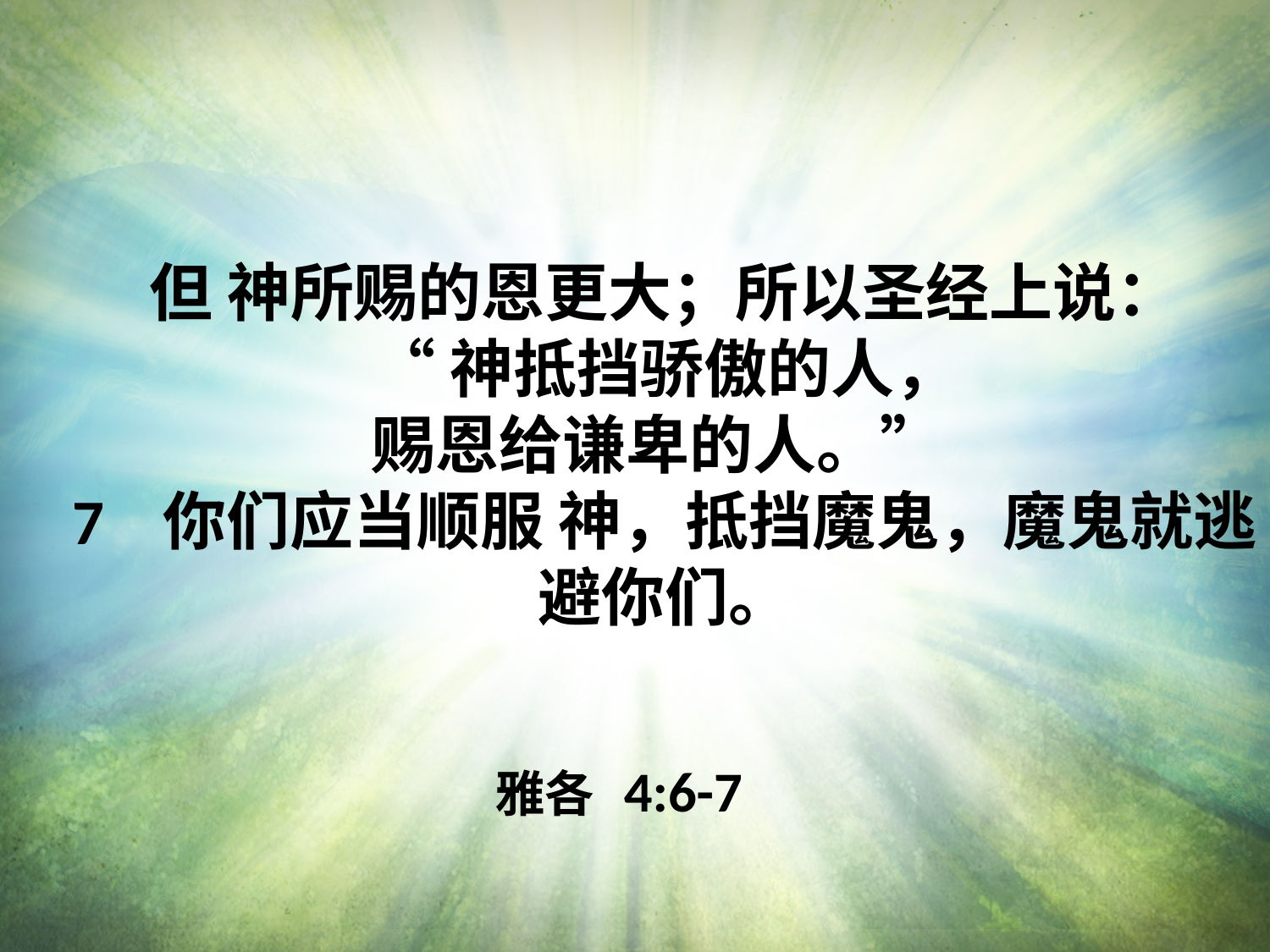

但 神所赐的恩更大；所以圣经上说：
“ 神抵挡骄傲的人，
赐恩给谦卑的人。”
7   你们应当顺服 神，抵挡魔鬼，魔鬼就逃避你们。
雅各 4:6-7